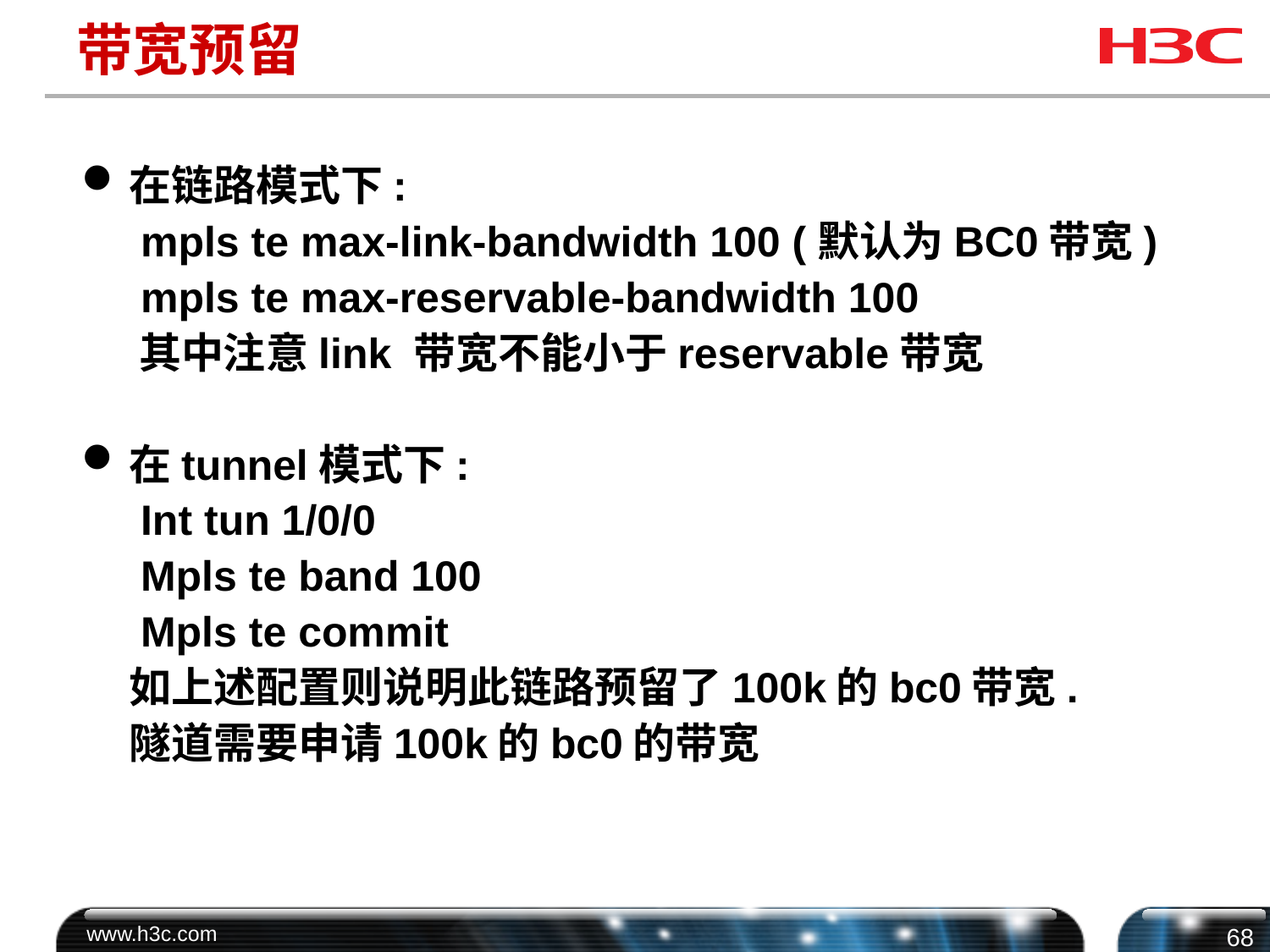

# 带宽预留
在链路模式下:
     mpls te max-link-bandwidth 100 (默认为BC0带宽)
     mpls te max-reservable-bandwidth 100
     其中注意link 带宽不能小于reservable带宽

在tunnel模式下:
     Int tun 1/0/0
     Mpls te band 100
     Mpls te commit
    如上述配置则说明此链路预留了100k的bc0带宽.
    隧道需要申请100k的bc0的带宽